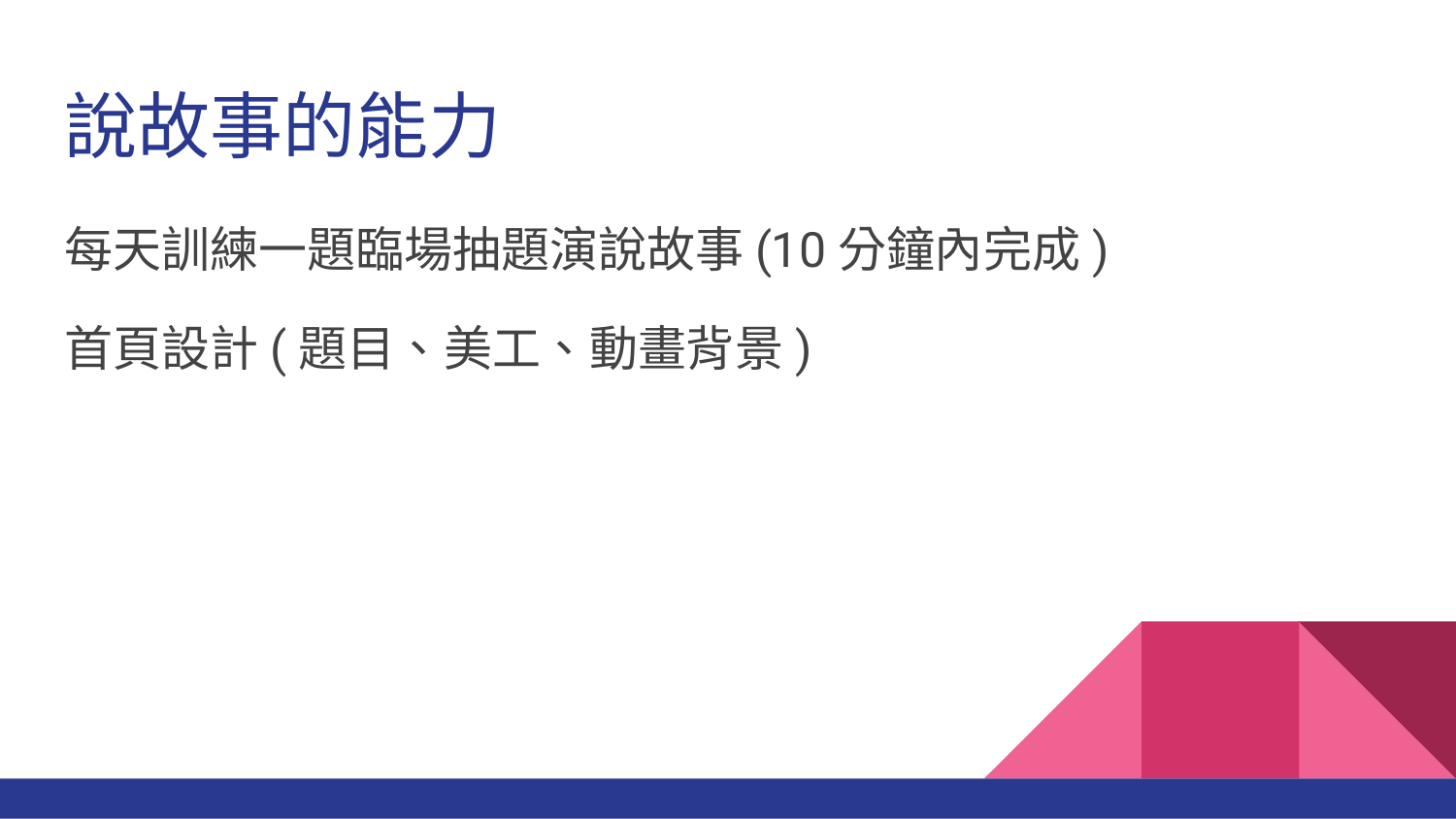

# 說故事的能力
每天訓練一題臨場抽題演說故事(10分鐘內完成)
首頁設計(題目、美工、動畫背景)